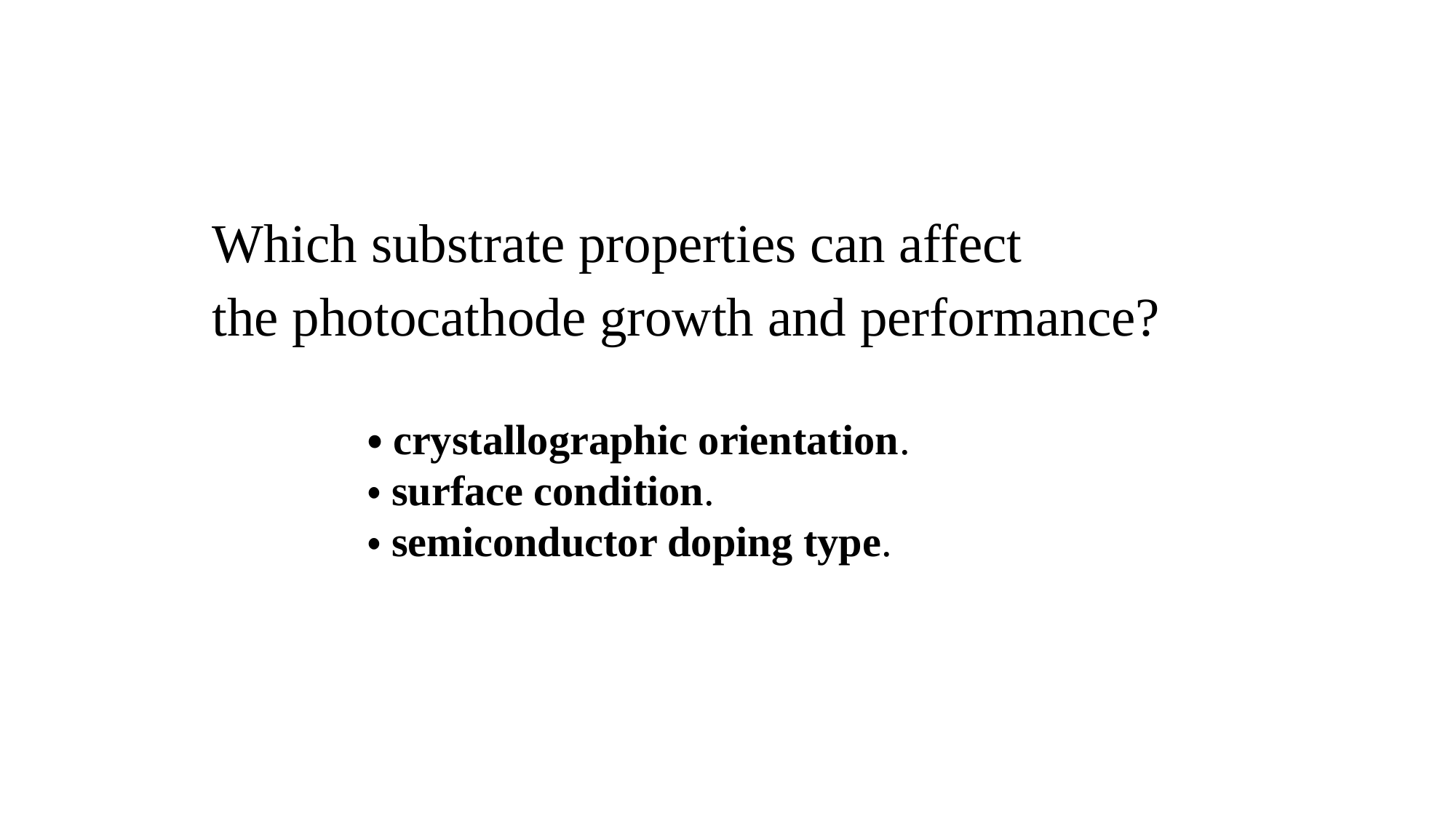

#
Which substrate properties can affect
the photocathode growth and performance?
・crystallographic orientation.
・surface condition.
・semiconductor doping type.